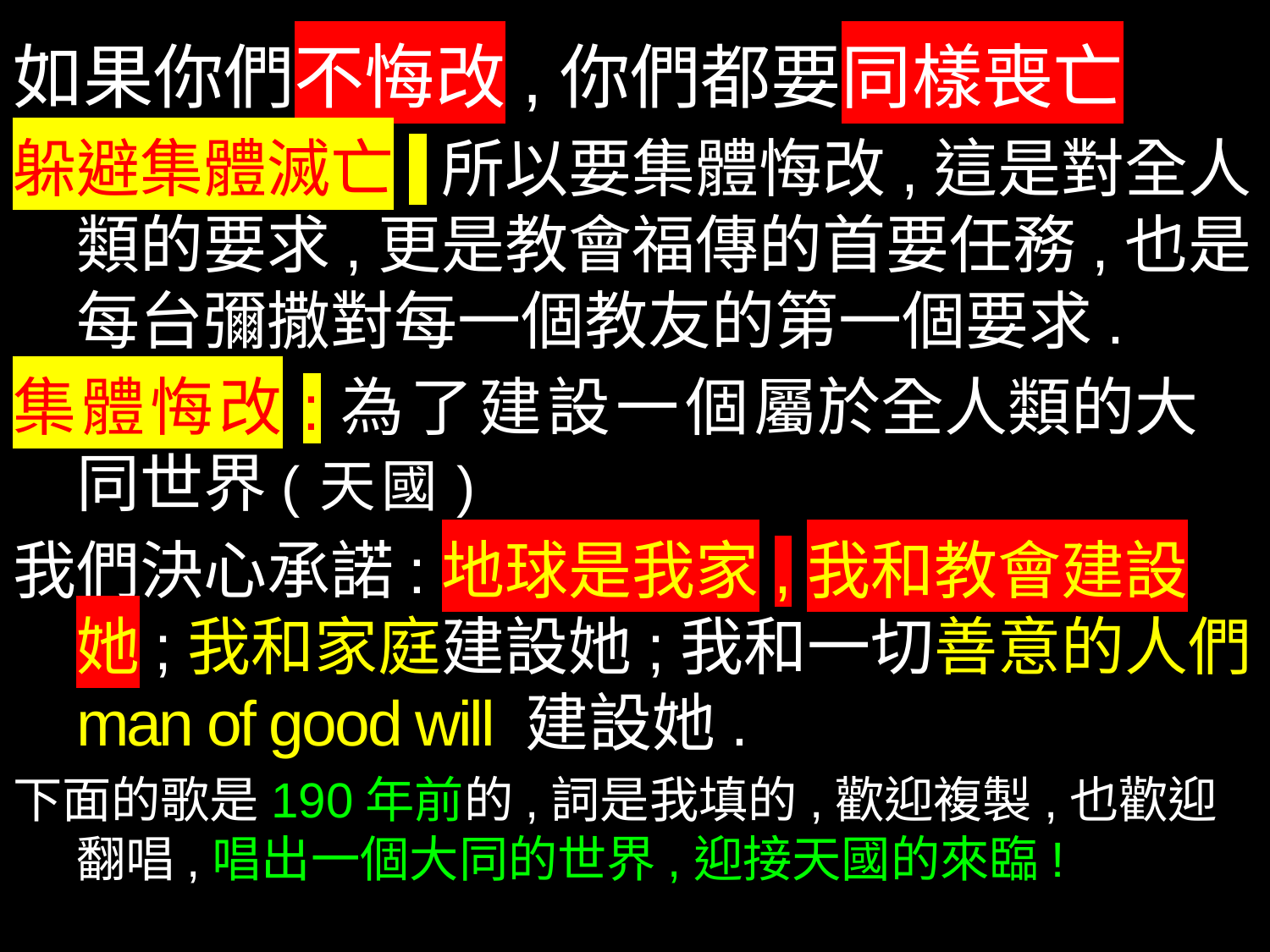

如果你們不悔改,你們都要同樣喪亡
躲避集體滅亡!所以要集體悔改,這是對全人類的要求,更是教會福傳的首要任務,也是每台彌撒對每一個教友的第一個要求.
集體悔改:為了建設一個屬於全人類的大同世界(天國)
我們決心承諾:地球是我家,我和教會建設她;我和家庭建設她;我和一切善意的人們
man of good will 建設她.
下面的歌是190年前的,詞是我填的,歡迎複製,也歡迎翻唱,唱出一個大同的世界,迎接天國的來臨!